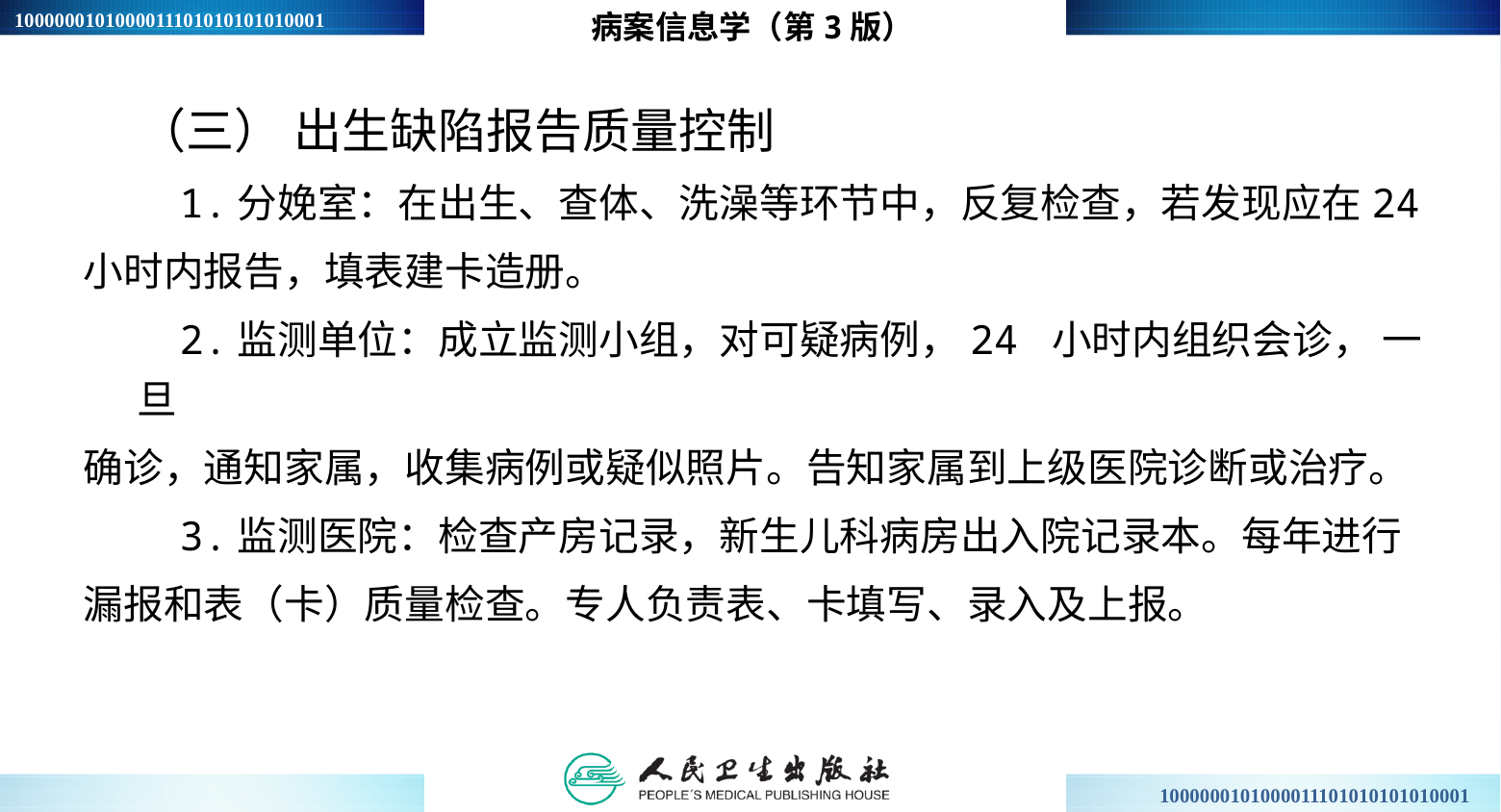

病案信息学（第3版）
    （三） 出生缺陷报告质量控制
    1.分娩室：在出生、查体、洗澡等环节中，反复检查，若发现应在24
小时内报告，填表建卡造册。
    2.监测单位：成立监测小组，对可疑病例，24 小时内组织会诊， 一旦
确诊，通知家属，收集病例或疑似照片。告知家属到上级医院诊断或治疗。
    3.监测医院：检查产房记录，新生儿科病房出入院记录本。每年进行
漏报和表（卡）质量检查。专人负责表、卡填写、录入及上报。